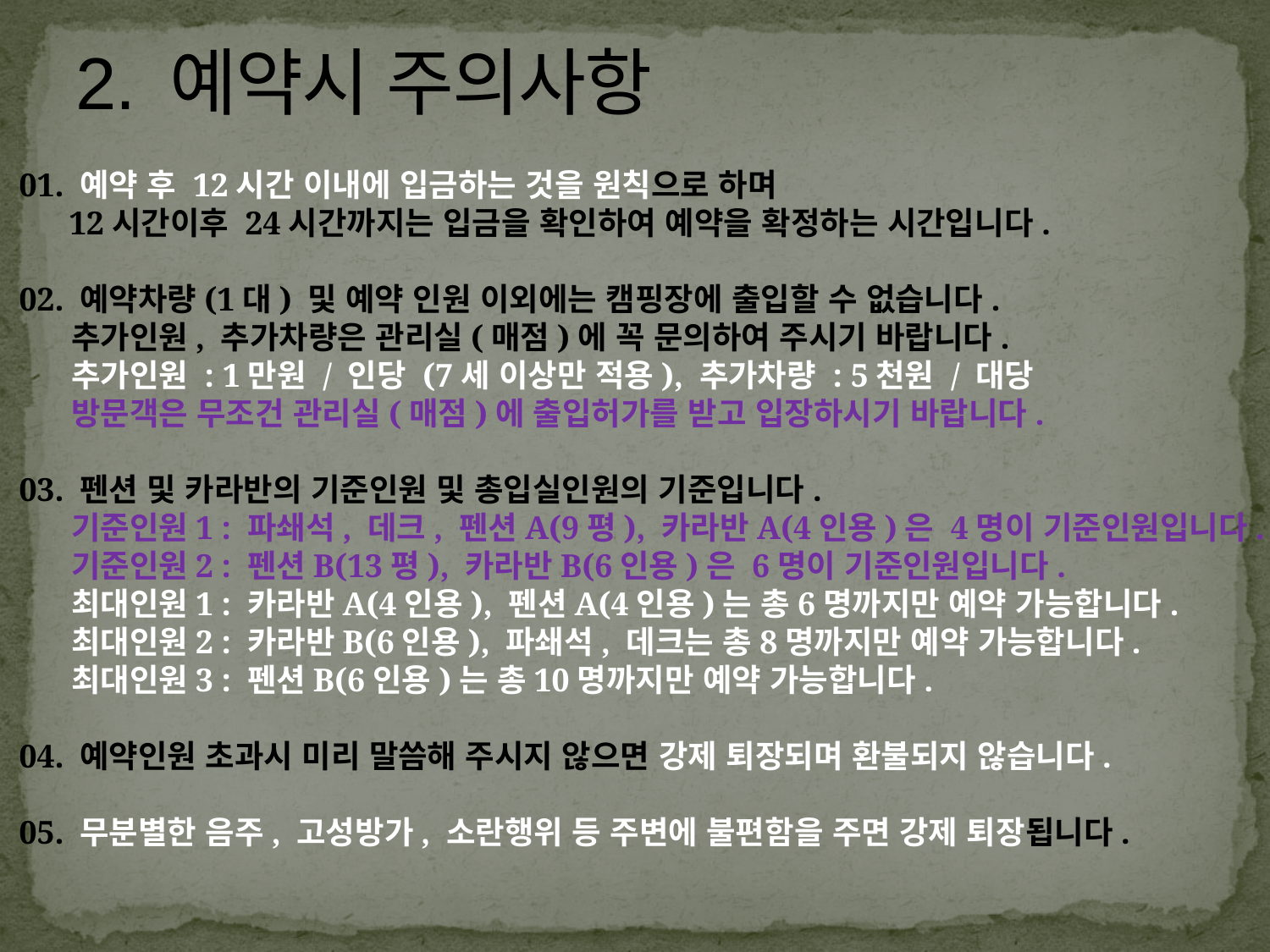

2. 예약시 주의사항
01. 예약 후 12시간 이내에 입금하는 것을 원칙으로 하며
      12시간이후 24시간까지는 입금을 확인하여 예약을 확정하는 시간입니다.

02. 예약차량(1대) 및 예약 인원 이외에는 캠핑장에 출입할 수 없습니다.
     추가인원, 추가차량은 관리실(매점)에 꼭 문의하여 주시기 바랍니다.
     추가인원 : 1만원 / 인당 (7세 이상만 적용), 추가차량 : 5천원 / 대당
     방문객은 무조건 관리실(매점)에 출입허가를 받고 입장하시기 바랍니다.

03. 펜션 및 카라반의 기준인원 및 총입실인원의 기준입니다.
     기준인원1 : 파쇄석, 데크, 펜션A(9평), 카라반A(4인용)은 4명이 기준인원입니다.
     기준인원2 : 펜션B(13평), 카라반B(6인용)은 6명이 기준인원입니다.
     최대인원1 : 카라반A(4인용), 펜션A(4인용)는 총6명까지만 예약 가능합니다.
     최대인원2 : 카라반B(6인용), 파쇄석, 데크는 총8명까지만 예약 가능합니다.
     최대인원3 : 펜션B(6인용)는 총10명까지만 예약 가능합니다.

04. 예약인원 초과시 미리 말씀해 주시지 않으면 강제 퇴장되며 환불되지 않습니다.

05. 무분별한 음주, 고성방가, 소란행위 등 주변에 불편함을 주면 강제 퇴장됩니다.